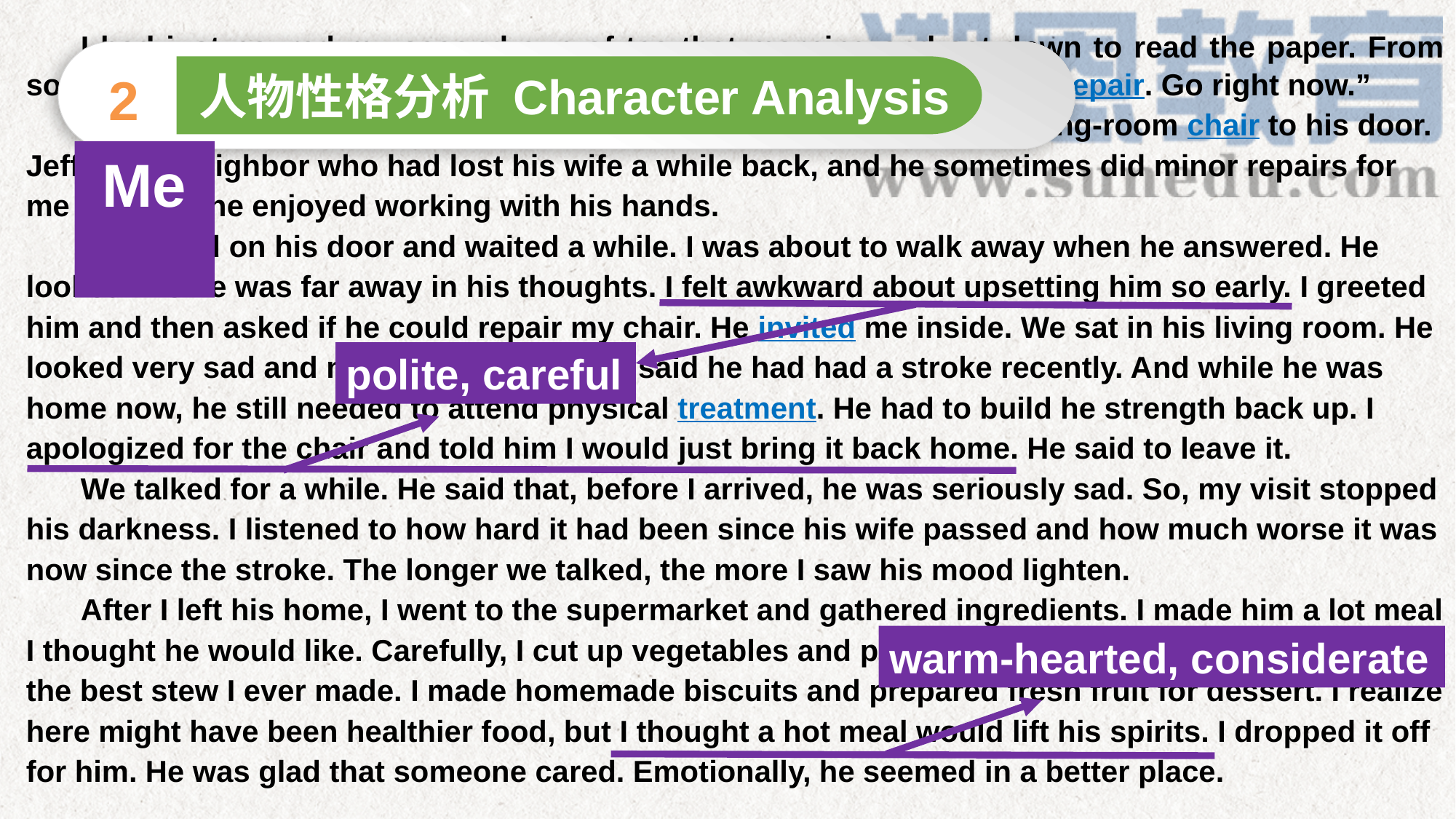

I had just poured my second cup of tea that morning and sat down to read the paper. From somewhere an inner voice said, “Go see Jeff and bring him the chair to repair. Go right now.”
It was such a strong need that I hurriedly dressed and carried a dining-room chair to his door. Jeff was a neighbor who had lost his wife a while back, and he sometimes did minor repairs for me because he enjoyed working with his hands.
I knocked on his door and waited a while. I was about to walk away when he answered. He looked like he was far away in his thoughts. I felt awkward about upsetting him so early. I greeted him and then asked if he could repair my chair. He invited me inside. We sat in his living room. He looked very sad and not his usual self. He said he had had a stroke recently. And while he was home now, he still needed to attend physical treatment. He had to build he strength back up. I apologized for the chair and told him I would just bring it back home. He said to leave it.
We talked for a while. He said that, before I arrived, he was seriously sad. So, my visit stopped his darkness. I listened to how hard it had been since his wife passed and how much worse it was now since the stroke. The longer we talked, the more I saw his mood lighten.
After I left his home, I went to the supermarket and gathered ingredients. I made him a lot meal I thought he would like. Carefully, I cut up vegetables and prepared stew for him. I believe it was the best stew I ever made. I made homemade biscuits and prepared fresh fruit for dessert. I realize here might have been healthier food, but I thought a hot meal would lift his spirits. I dropped it off for him. He was glad that someone cared. Emotionally, he seemed in a better place.

2
人物性格分析 Character Analysis
 Me
polite, careful
warm-hearted, considerate